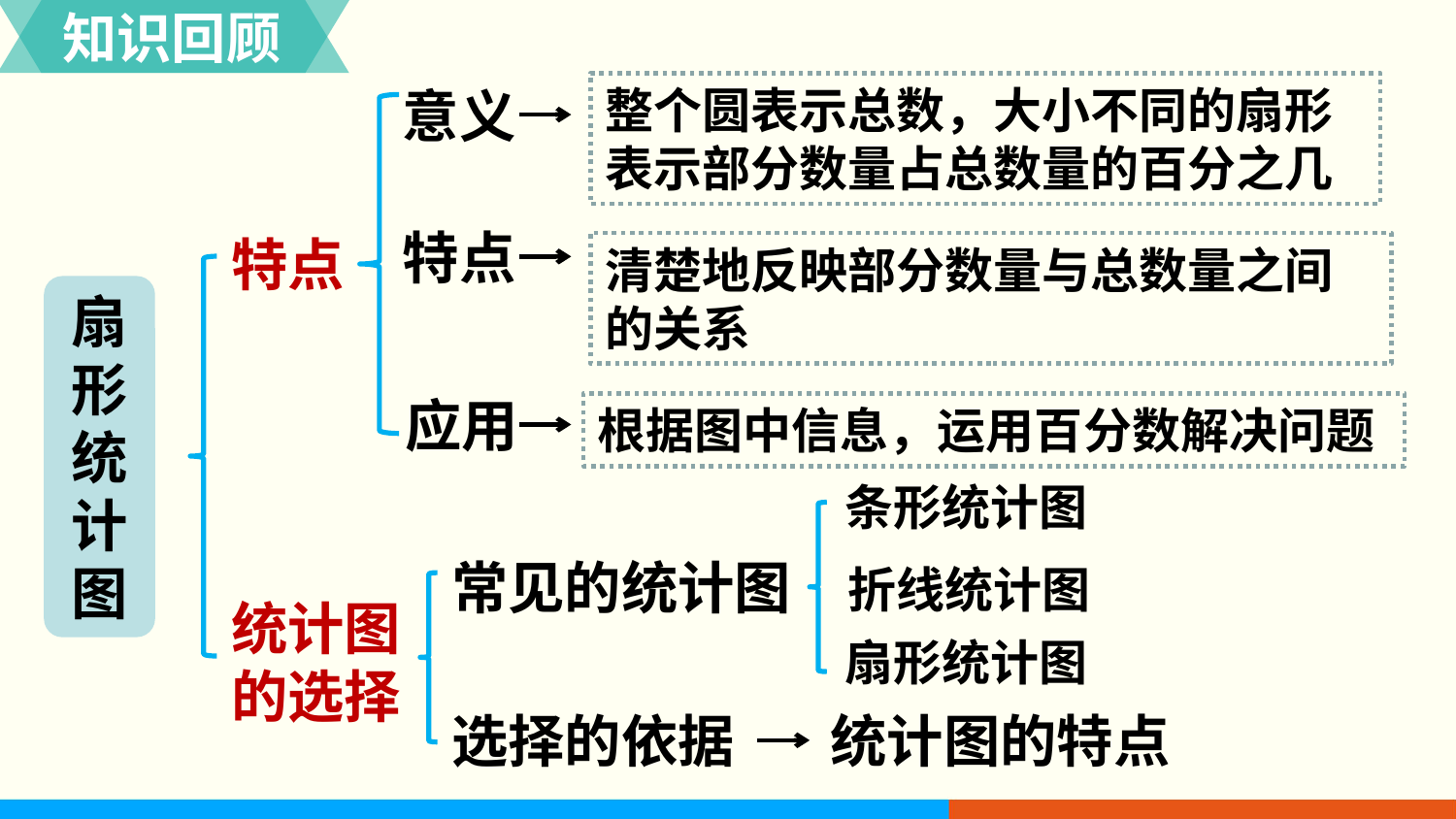

知识回顾

意义
整个圆表示总数，大小不同的扇形表示部分数量占总数量的百分之几

特点
特点
清楚地反映部分数量与总数量之间的关系

扇形统计图
应用
根据图中信息，运用百分数解决问题
条形统计图

常见的统计图
折线统计图

统计图的选择
扇形统计图
选择的依据
统计图的特点